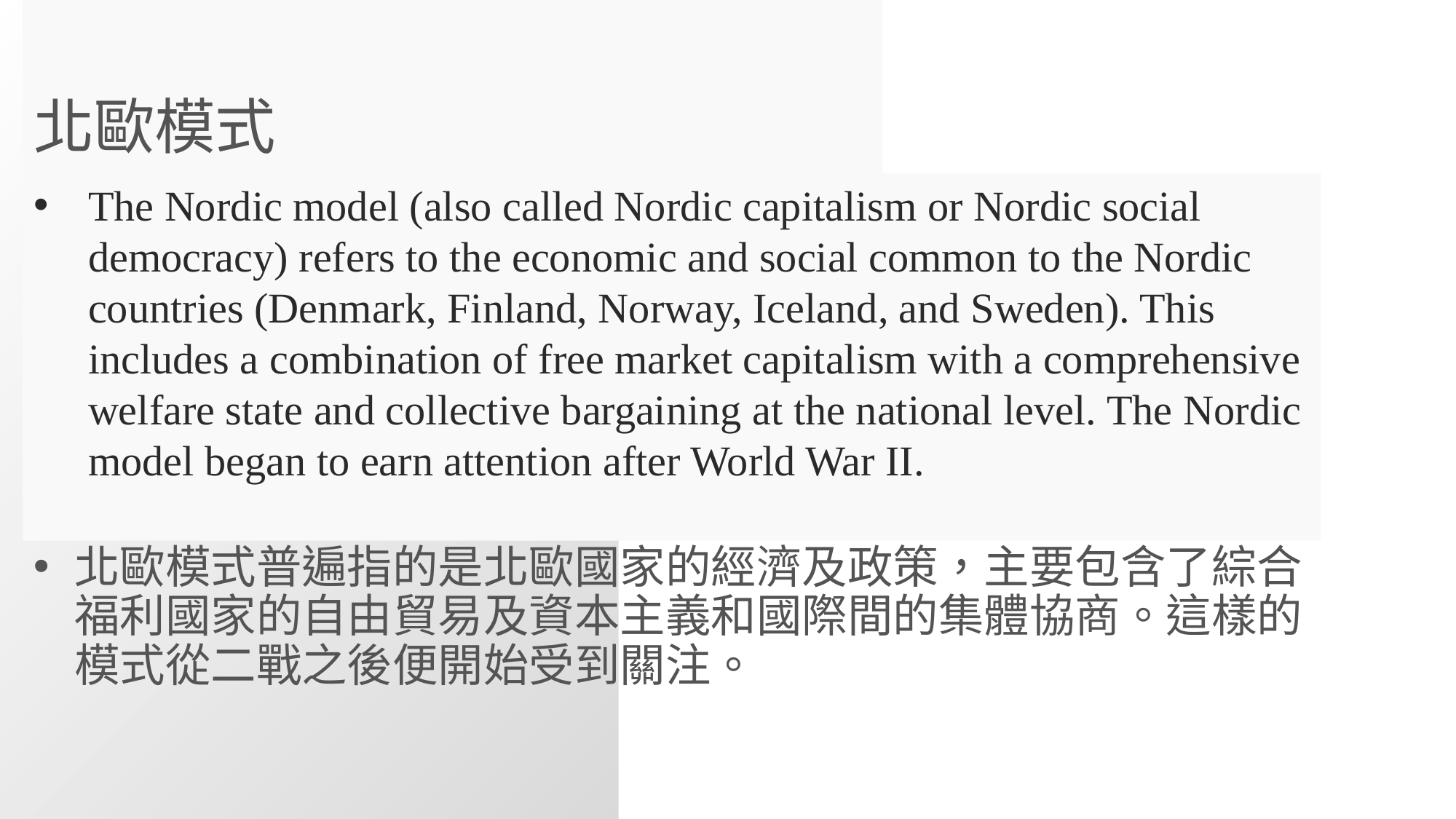

北歐模式
# The Nordic model (also called Nordic capitalism or Nordic social democracy) refers to the economic and social common to the Nordic countries (Denmark, Finland, Norway, Iceland, and Sweden). This includes a combination of free market capitalism with a comprehensive welfare state and collective bargaining at the national level. The Nordic model began to earn attention after World War II.
北歐模式普遍指的是北歐國家的經濟及政策，主要包含了綜合福利國家的自由貿易及資本主義和國際間的集體協商。這樣的模式從二戰之後便開始受到關注。